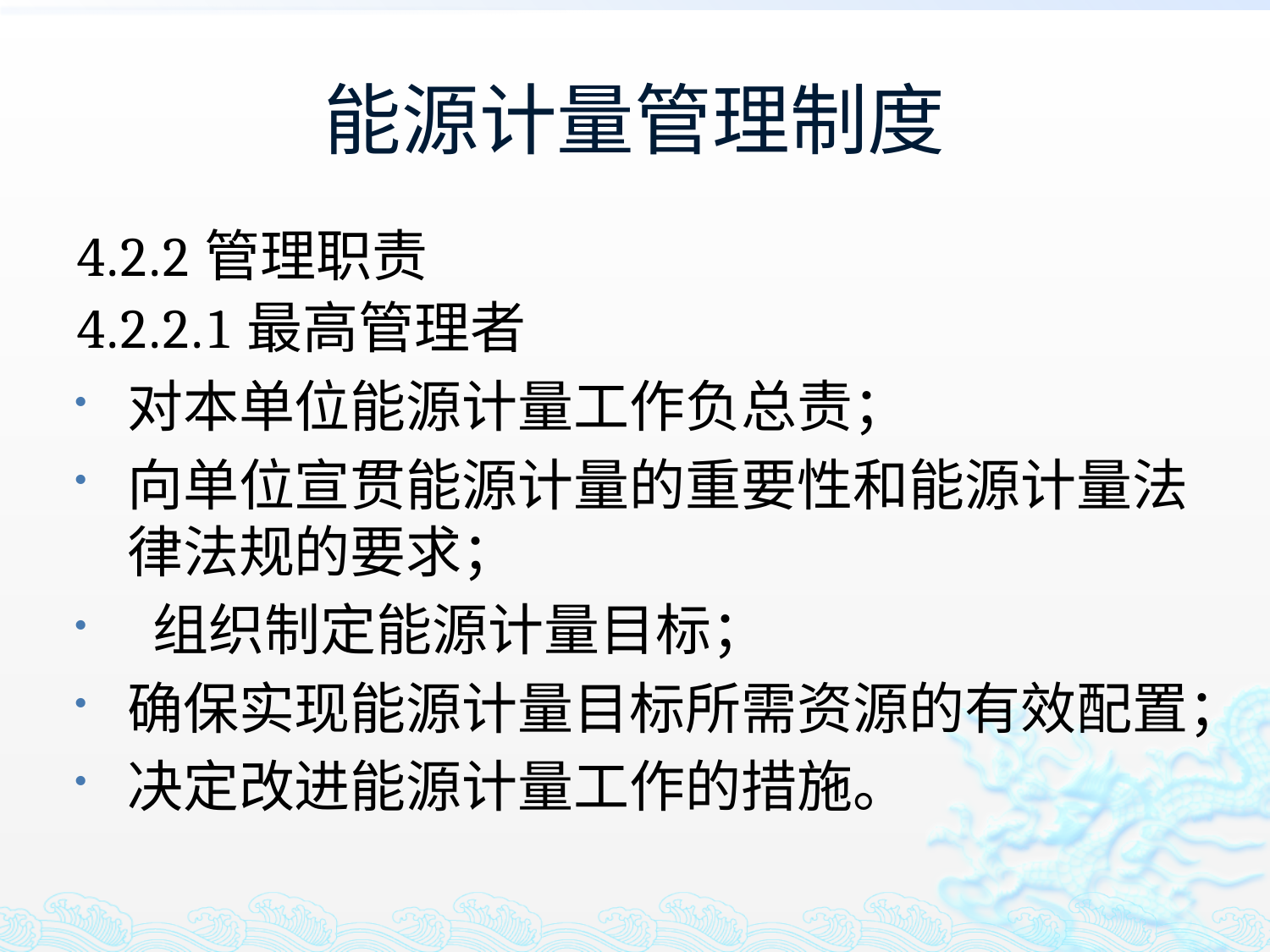

# 能源计量管理制度
4.2.2管理职责
4.2.2.1最高管理者
对本单位能源计量工作负总责；
向单位宣贯能源计量的重要性和能源计量法律法规的要求；
 组织制定能源计量目标；
确保实现能源计量目标所需资源的有效配置；
决定改进能源计量工作的措施。